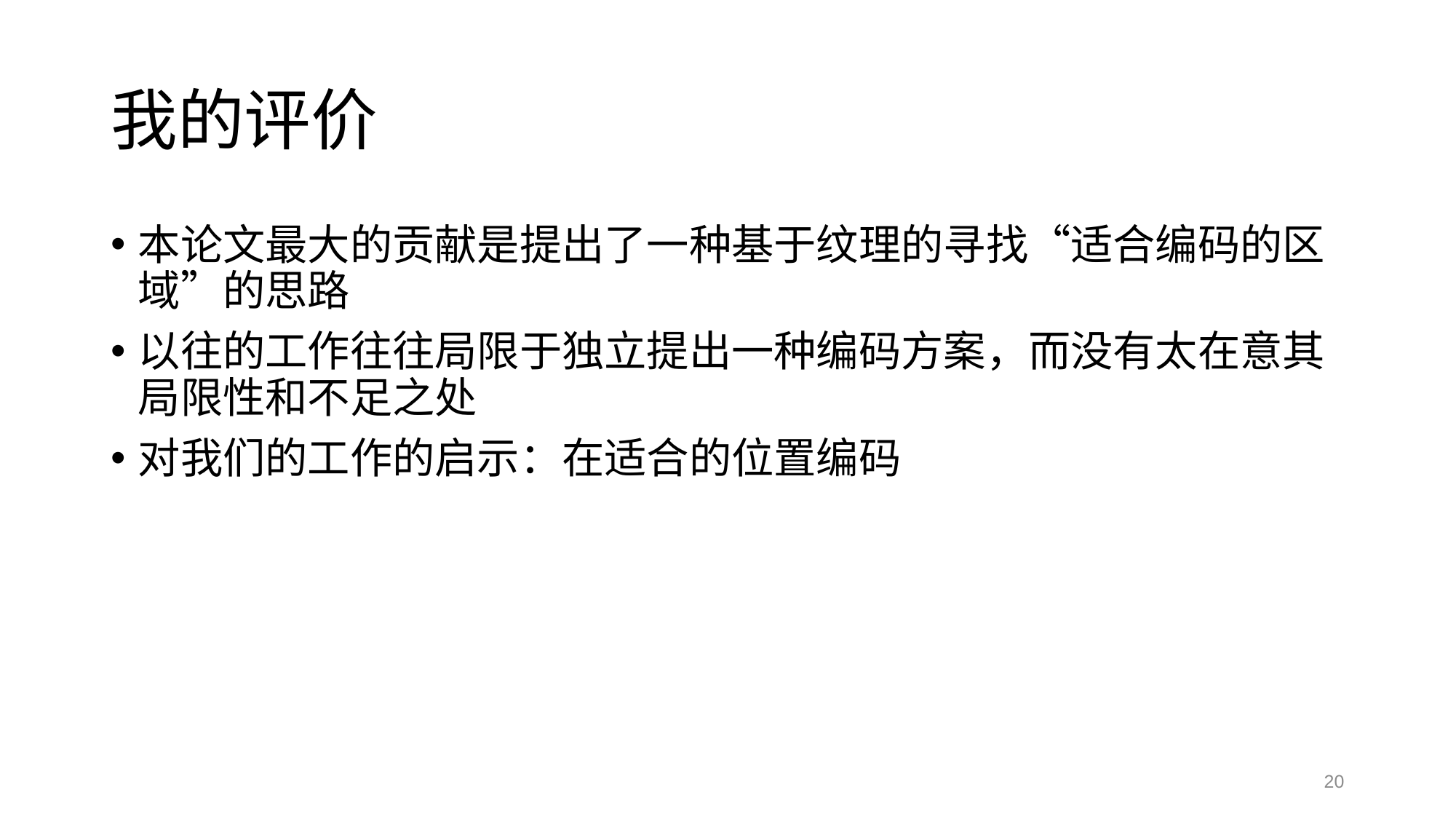

# 我的评价
本论文最大的贡献是提出了一种基于纹理的寻找“适合编码的区域”的思路
以往的工作往往局限于独立提出一种编码方案，而没有太在意其局限性和不足之处
对我们的工作的启示：在适合的位置编码
20